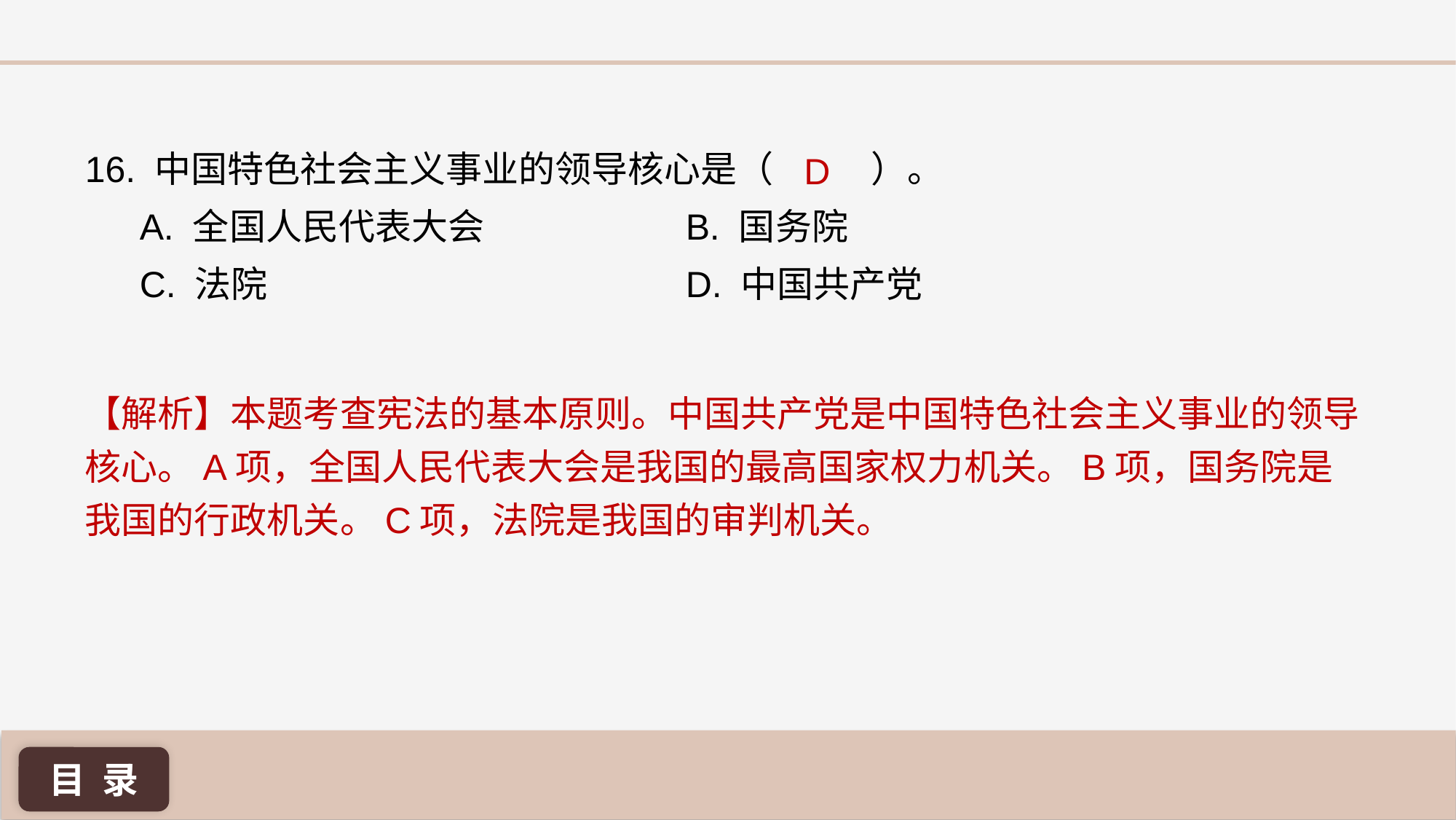

D
16. 中国特色社会主义事业的领导核心是（            ）。
A. 全国人民代表大会 		B. 国务院
C. 法院 				D. 中国共产党
【解析】本题考查宪法的基本原则。中国共产党是中国特色社会主义事业的领导核心。A项，全国人民代表大会是我国的最高国家权力机关。B项，国务院是我国的行政机关。C项，法院是我国的审判机关。